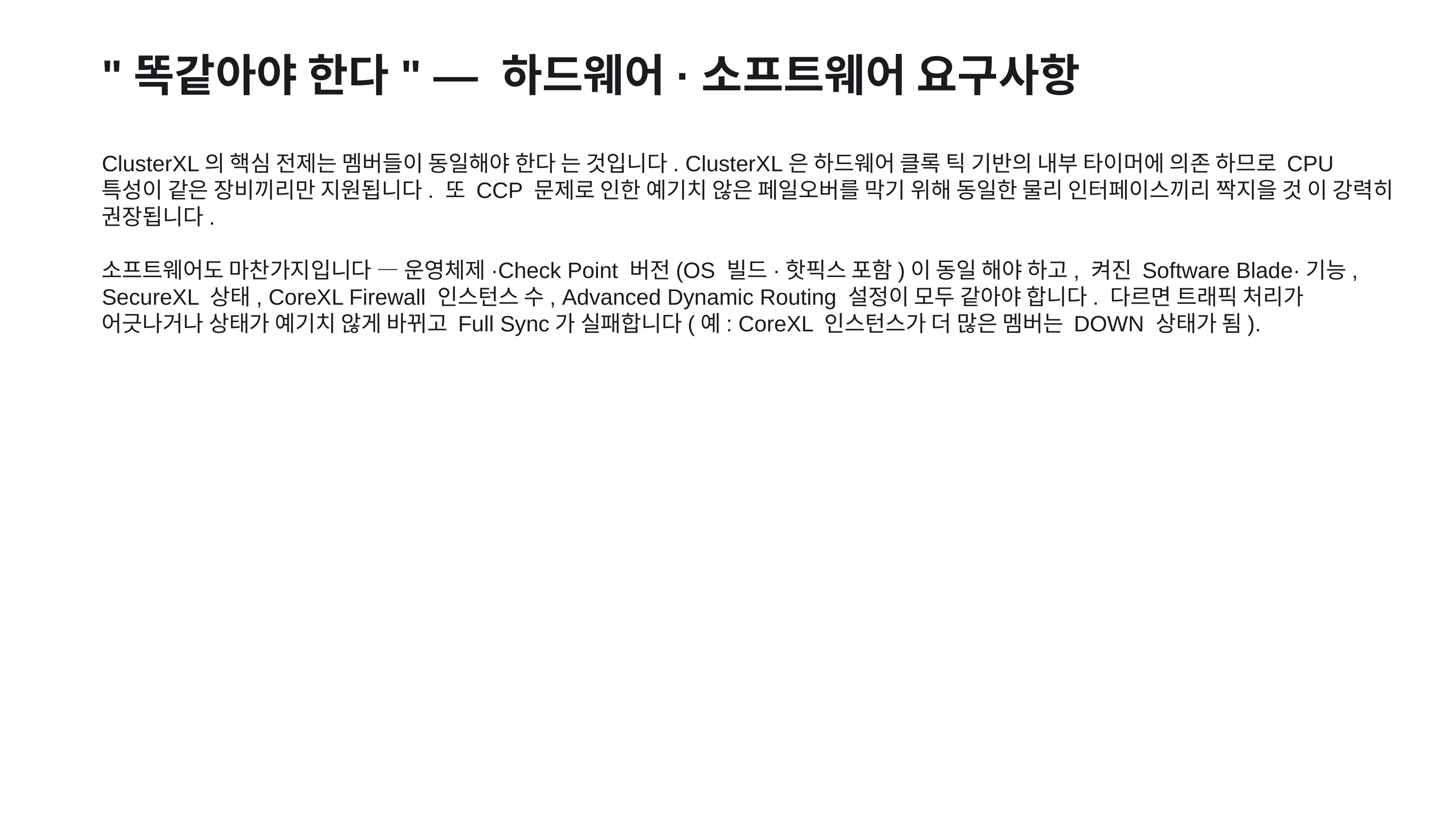

"똑같아야 한다" — 하드웨어·소프트웨어 요구사항
ClusterXL의 핵심 전제는 멤버들이 동일해야 한다 는 것입니다. ClusterXL은 하드웨어 클록 틱 기반의 내부 타이머에 의존 하므로 CPU 특성이 같은 장비끼리만 지원됩니다. 또 CCP 문제로 인한 예기치 않은 페일오버를 막기 위해 동일한 물리 인터페이스끼리 짝지을 것 이 강력히 권장됩니다.

소프트웨어도 마찬가지입니다 — 운영체제·Check Point 버전(OS 빌드·핫픽스 포함)이 동일 해야 하고, 켜진 Software Blade·기능, SecureXL 상태, CoreXL Firewall 인스턴스 수, Advanced Dynamic Routing 설정이 모두 같아야 합니다. 다르면 트래픽 처리가 어긋나거나 상태가 예기치 않게 바뀌고 Full Sync가 실패합니다(예: CoreXL 인스턴스가 더 많은 멤버는 DOWN 상태가 됨).